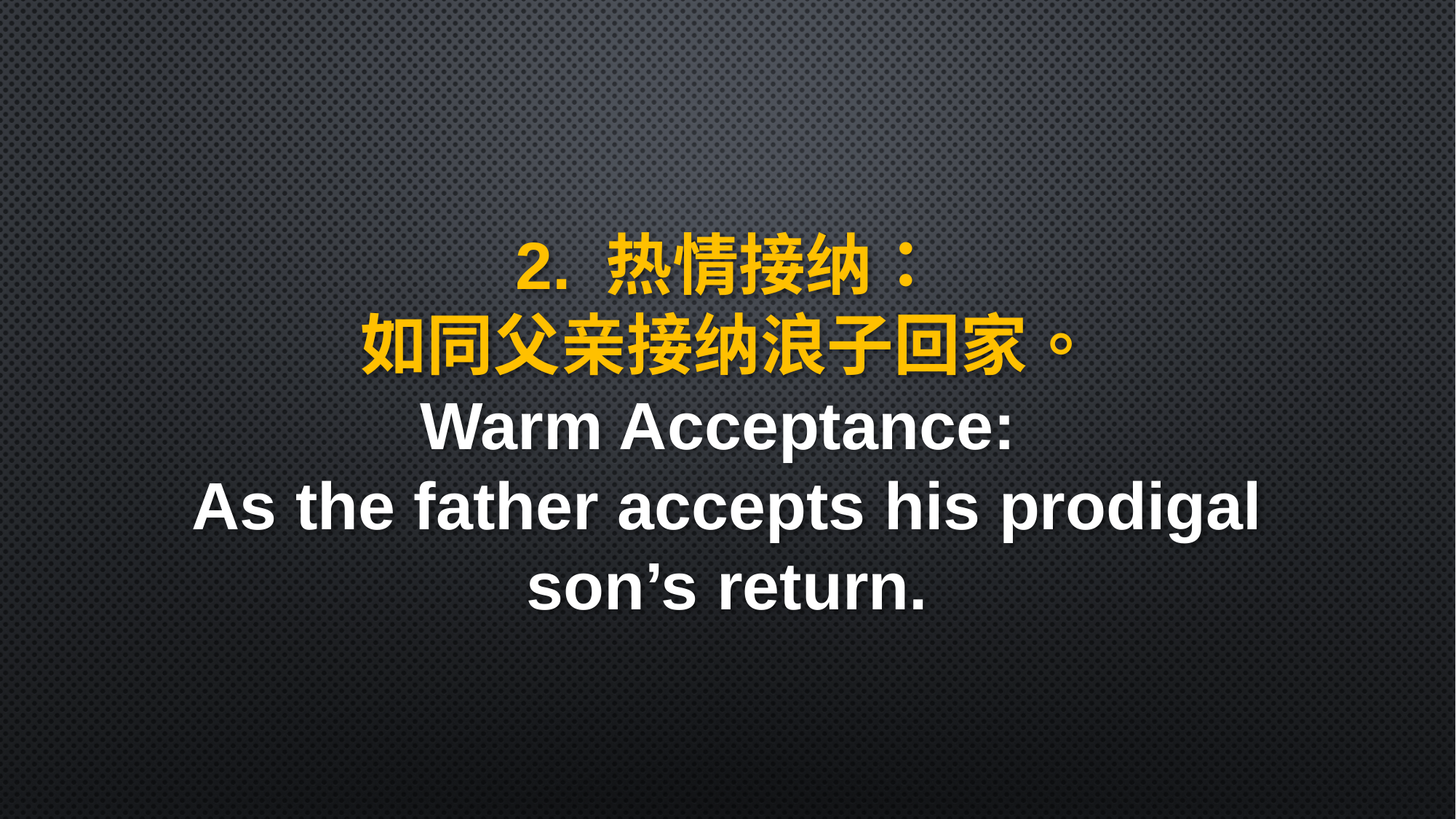

2. 热情接纳：
如同父亲接纳浪子回家。
Warm Acceptance:
As the father accepts his prodigal son’s return.